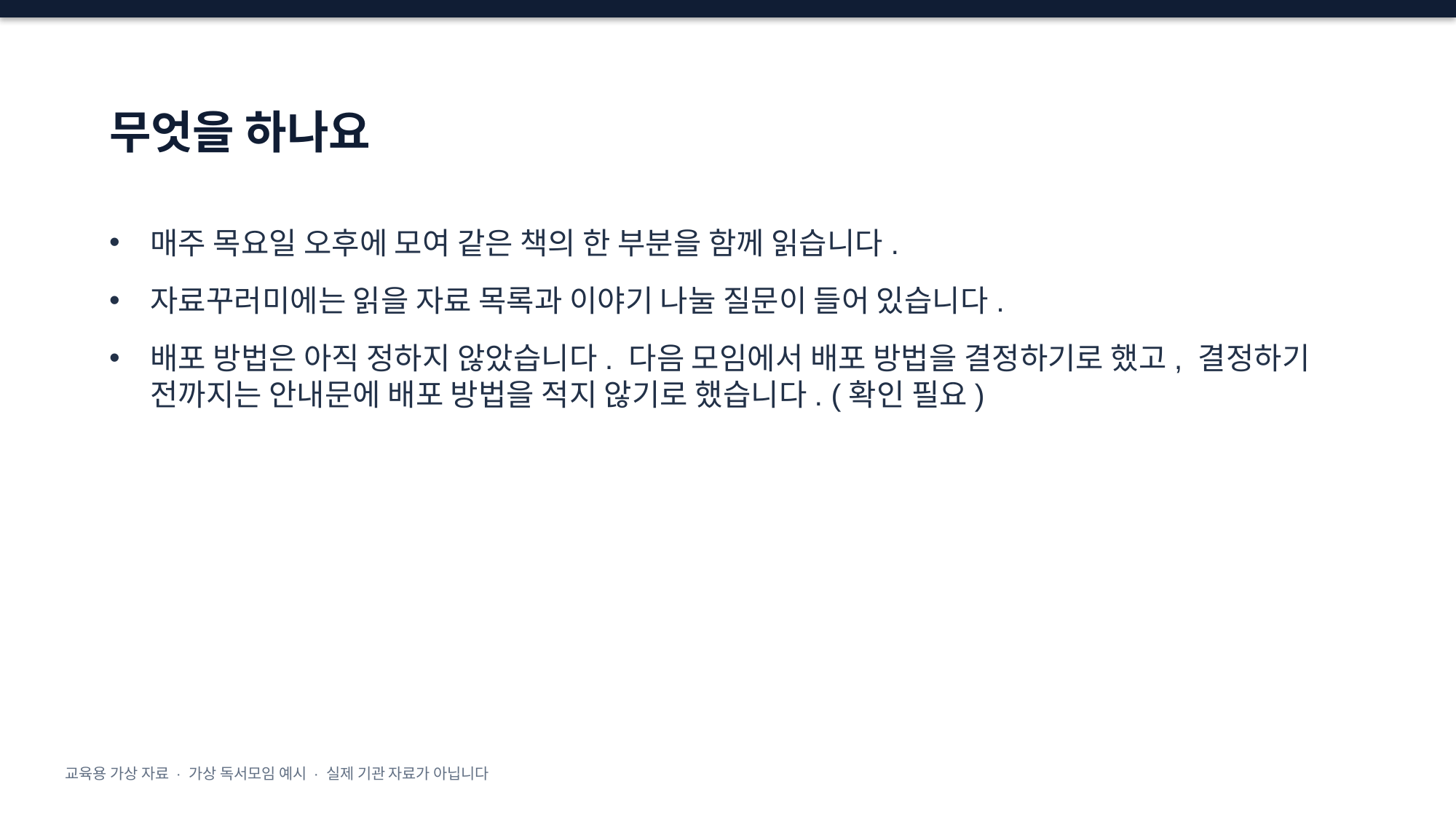

# 무엇을 하나요
매주 목요일 오후에 모여 같은 책의 한 부분을 함께 읽습니다.
자료꾸러미에는 읽을 자료 목록과 이야기 나눌 질문이 들어 있습니다.
배포 방법은 아직 정하지 않았습니다. 다음 모임에서 배포 방법을 결정하기로 했고, 결정하기 전까지는 안내문에 배포 방법을 적지 않기로 했습니다. (확인 필요)